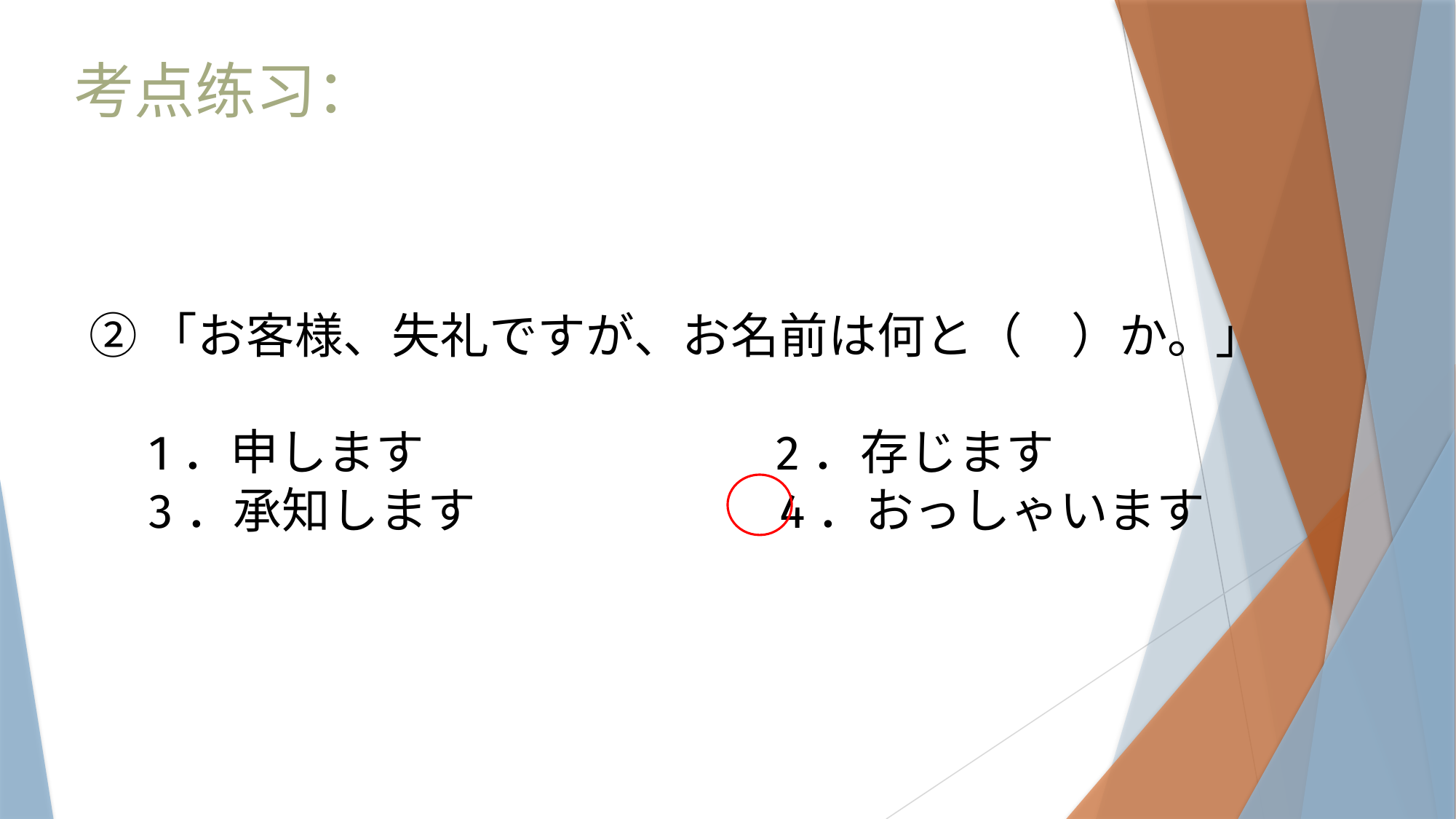

考点练习：
②「お客様、失礼ですが、お名前は何と（　）か。」

　1．申します　　　　　　　2．存じます
　3．承知します　　　　　　4．おっしゃいます